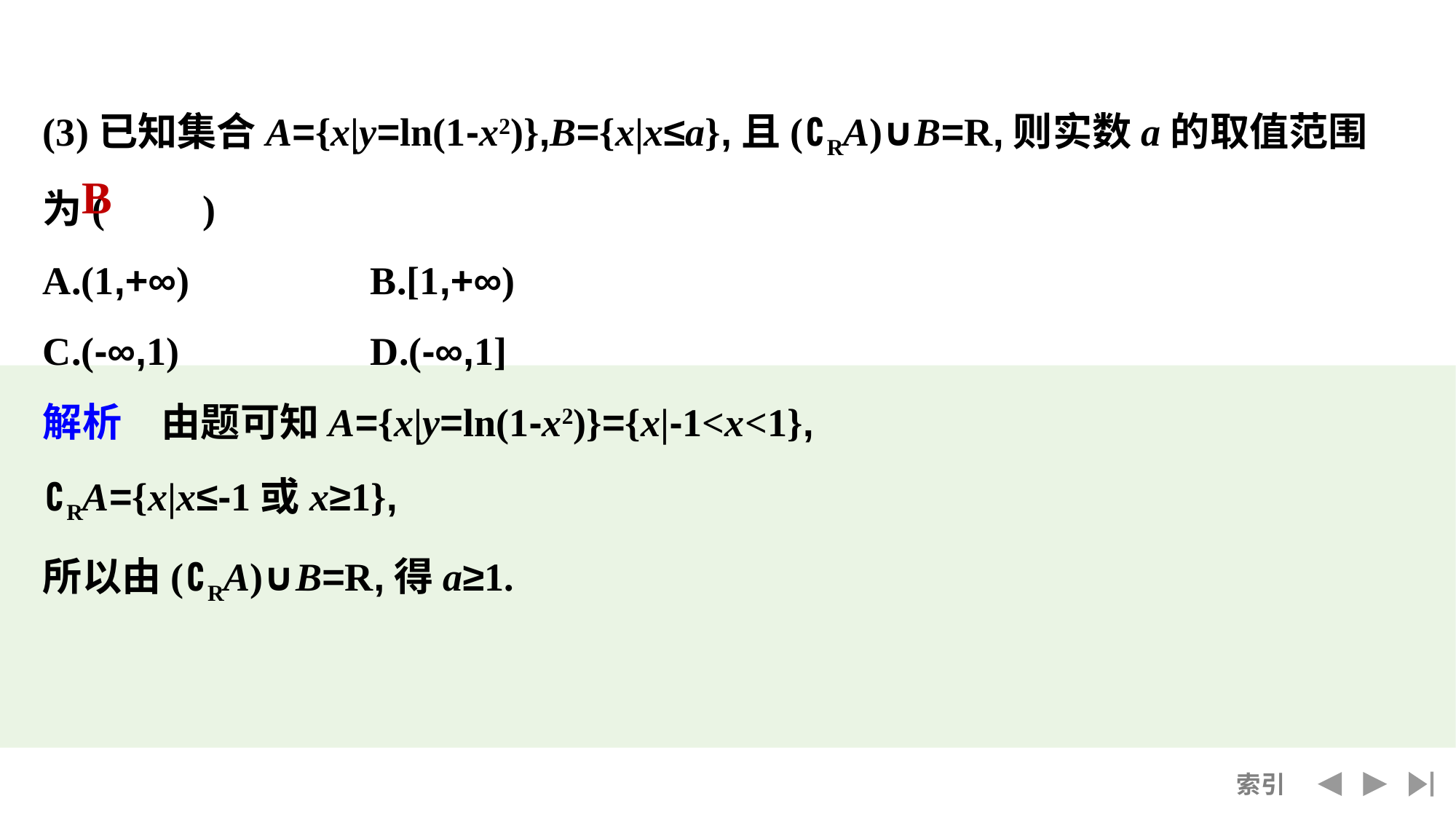

(3)已知集合A={x|y=ln(1-x2)},B={x|x≤a},且(∁RA)∪B=R,则实数a的取值范围为(　　)
A.(1,+∞)		B.[1,+∞)
C.(-∞,1)		D.(-∞,1]
解析　由题可知A={x|y=ln(1-x2)}={x|-1<x<1},
∁RA={x|x≤-1或x≥1},
所以由(∁RA)∪B=R,得a≥1.
B